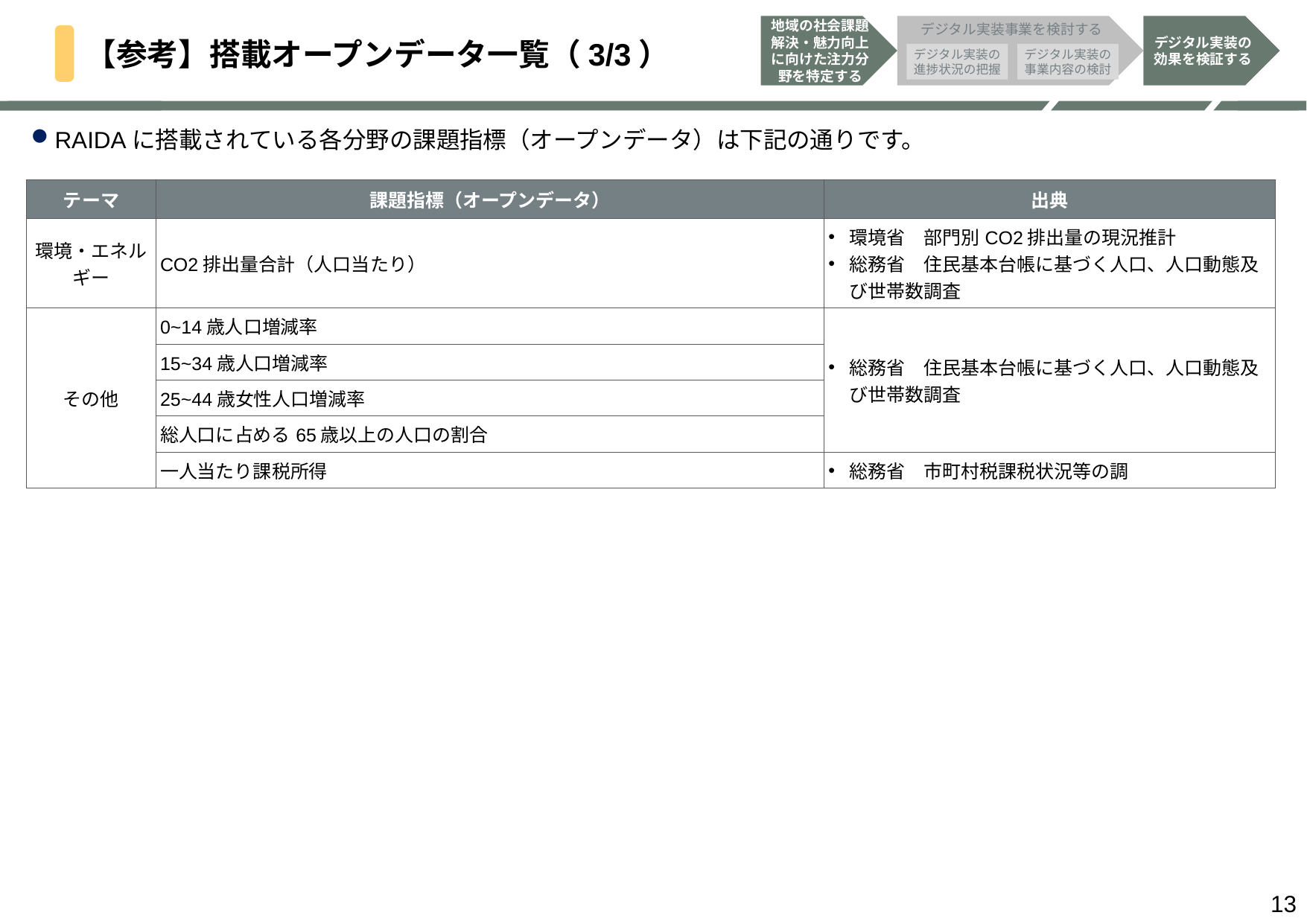

地域の社会課題
解決・魅力向上
に向けた注力分野を特定する
デジタル実装の
効果を検証する
デジタル実装事業を検討する
デジタル実装の
進捗状況の把握
デジタル実装の
事業内容の検討
# 【参考】搭載オープンデータ一覧（3/3）
RAIDAに搭載されている各分野の課題指標（オープンデータ）は下記の通りです。
| テーマ | 課題指標（オープンデータ） | 出典 |
| --- | --- | --- |
| 環境・エネルギー | CO2排出量合計（人口当たり） | 環境省　部門別CO2排出量の現況推計 総務省　住民基本台帳に基づく人口、人口動態及び世帯数調査 |
| その他 | 0~14歳人口増減率 | 総務省　住民基本台帳に基づく人口、人口動態及び世帯数調査 |
|  | 15~34歳人口増減率 |  |
|  | 25~44歳女性人口増減率 |  |
|  | 総人口に占める65歳以上の人口の割合 |  |
|  | 一人当たり課税所得 | 総務省　市町村税課税状況等の調 |
13